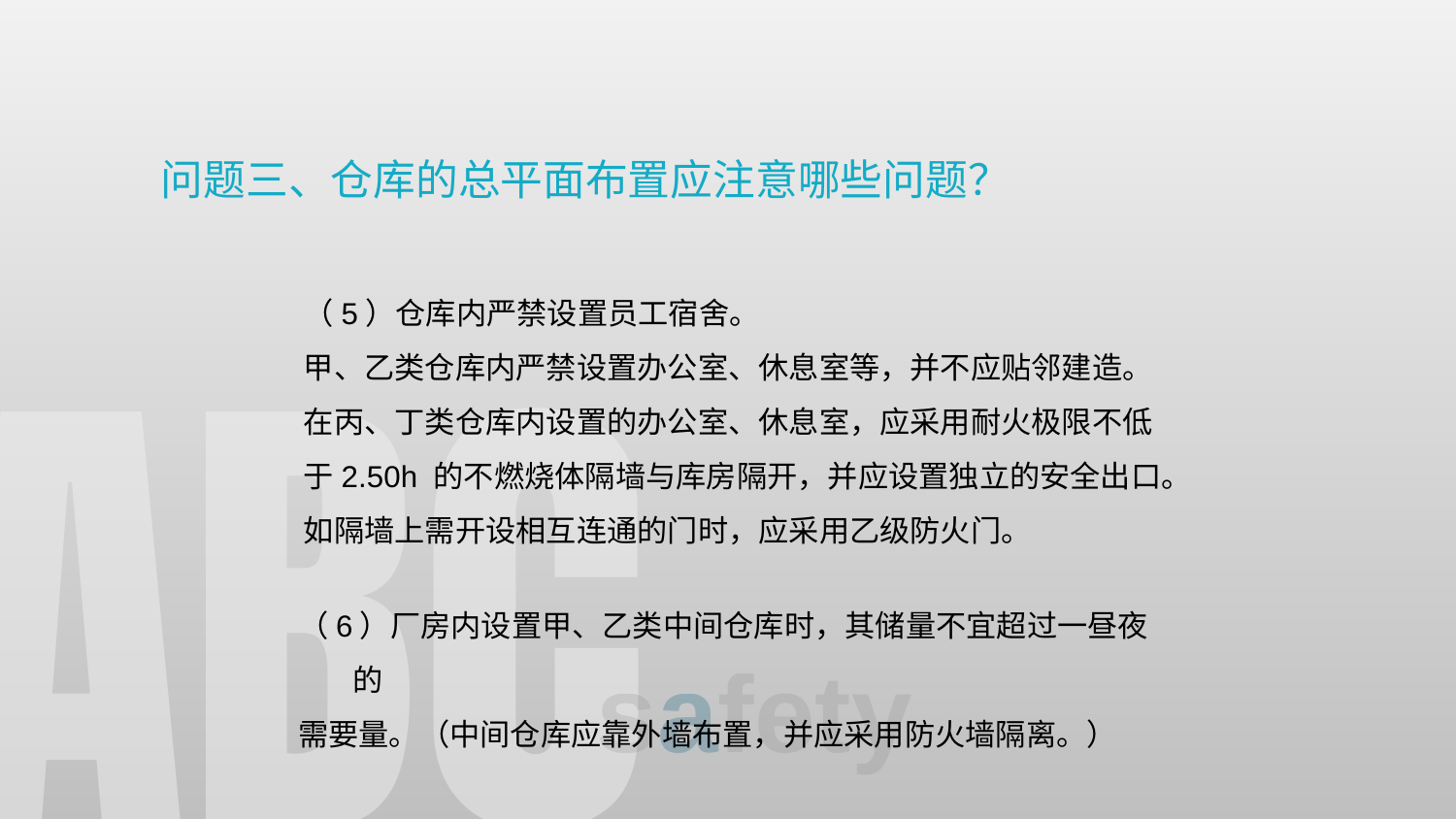

问题三、仓库的总平面布置应注意哪些问题？
（5）仓库内严禁设置员工宿舍。
甲、乙类仓库内严禁设置办公室、休息室等，并不应贴邻建造。
在丙、丁类仓库内设置的办公室、休息室，应采用耐火极限不低
于2.50h 的不燃烧体隔墙与库房隔开，并应设置独立的安全出口。
如隔墙上需开设相互连通的门时，应采用乙级防火门。
（6）厂房内设置甲、乙类中间仓库时，其储量不宜超过一昼夜的
需要量。（中间仓库应靠外墙布置，并应采用防火墙隔离。）